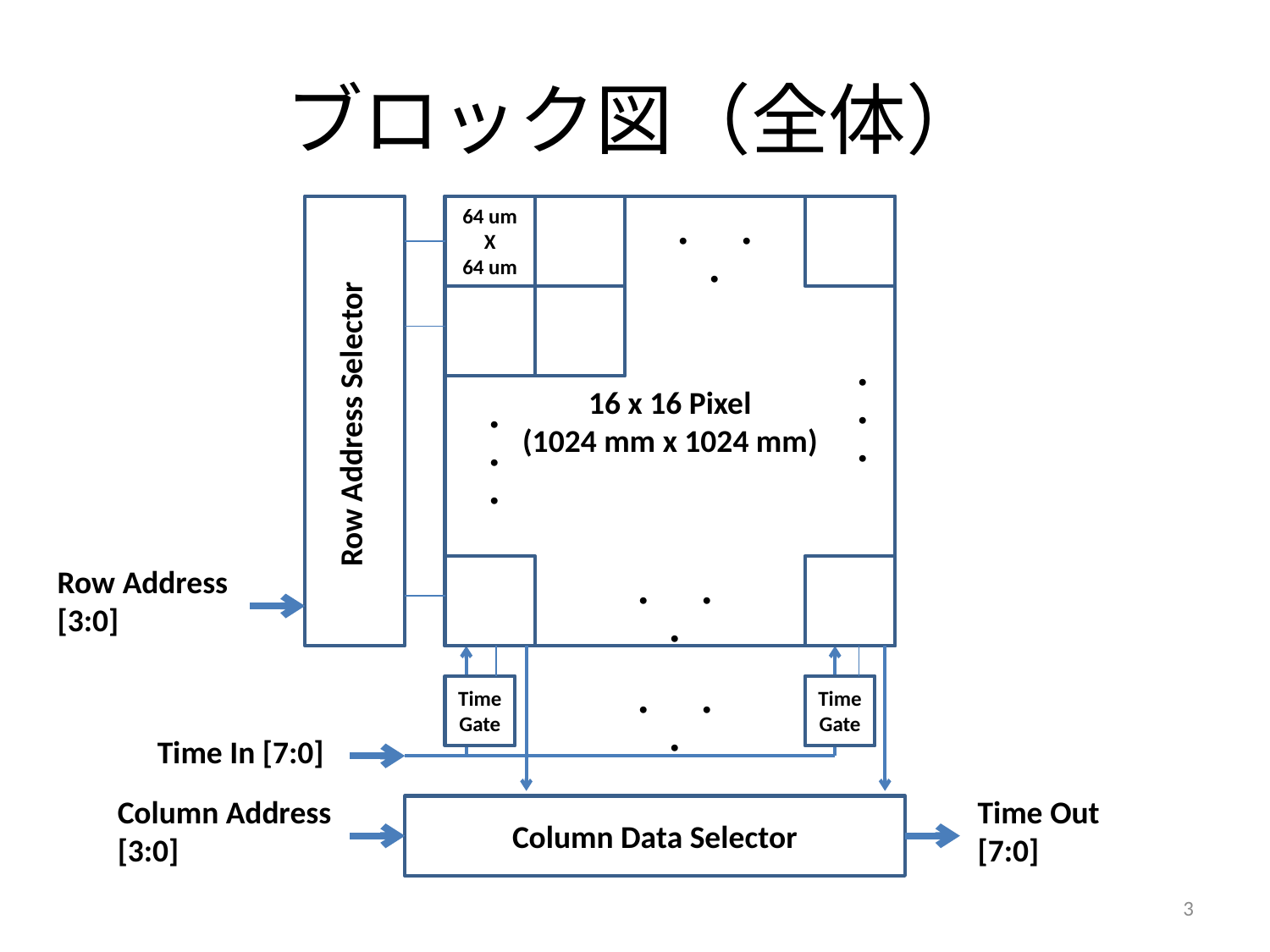

# ブロック図（全体）

16 x 16 Pixel
(1024 mm x 1024 mm)
64 um
X
64 um

・　・　・

・
・
・
Row Address Selector
・
・
・
Row Address
[3:0]

・　・　・
Time
Gate
Time
Gate
・　・　・
Time In [7:0]
Time Out [7:0]
Column Address [3:0]
Column Data Selector
3